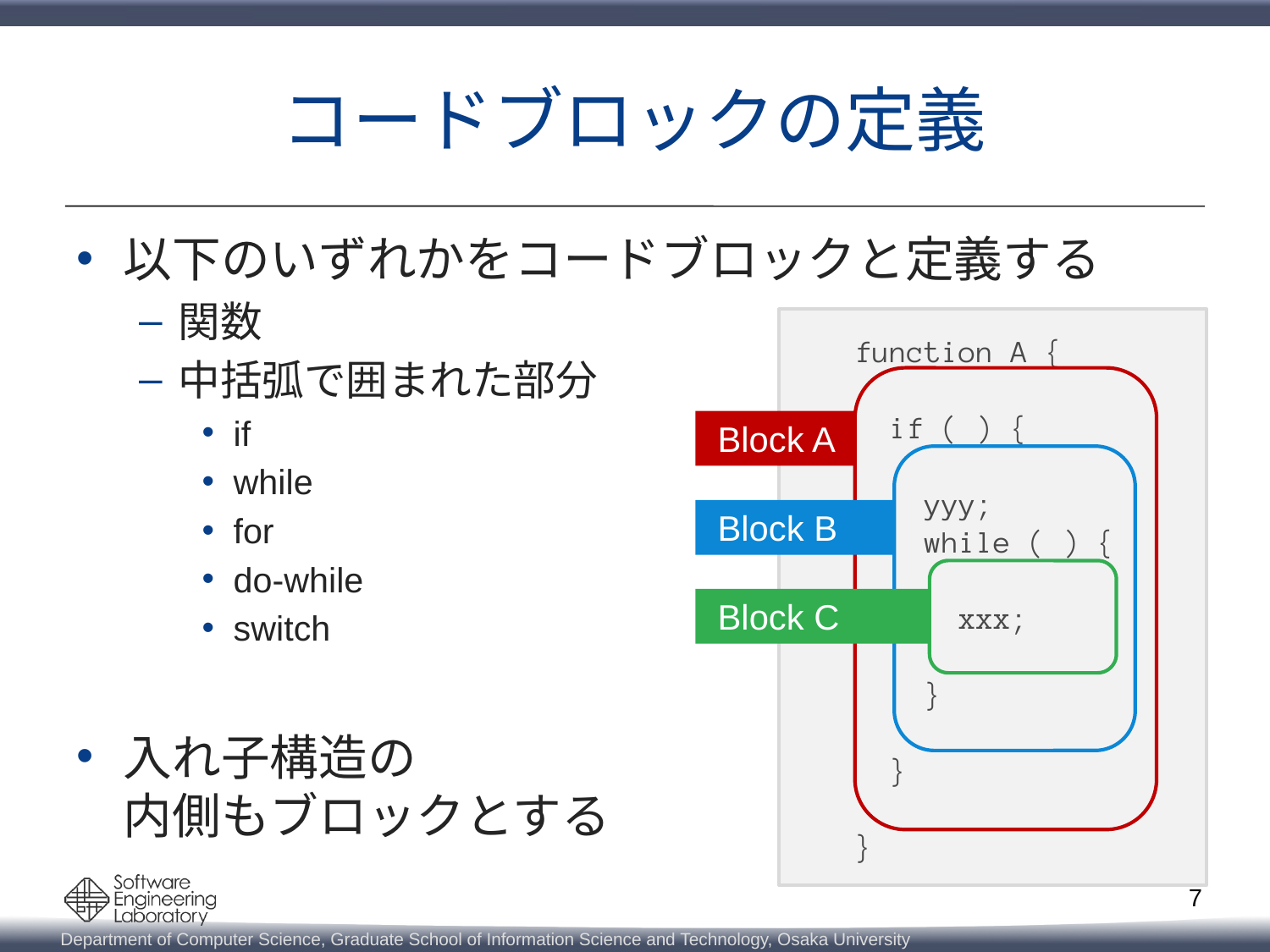

# コードブロックの定義
以下のいずれかをコードブロックと定義する
関数
中括弧で囲まれた部分
if
while
for
do-while
switch

入れ子構造の
内側もブロックとする

function A {

  if ( ) {

    yyy;
    while ( ) {

      xxx;

    }

  }

}

 Block A

 Block B

 Block C
7